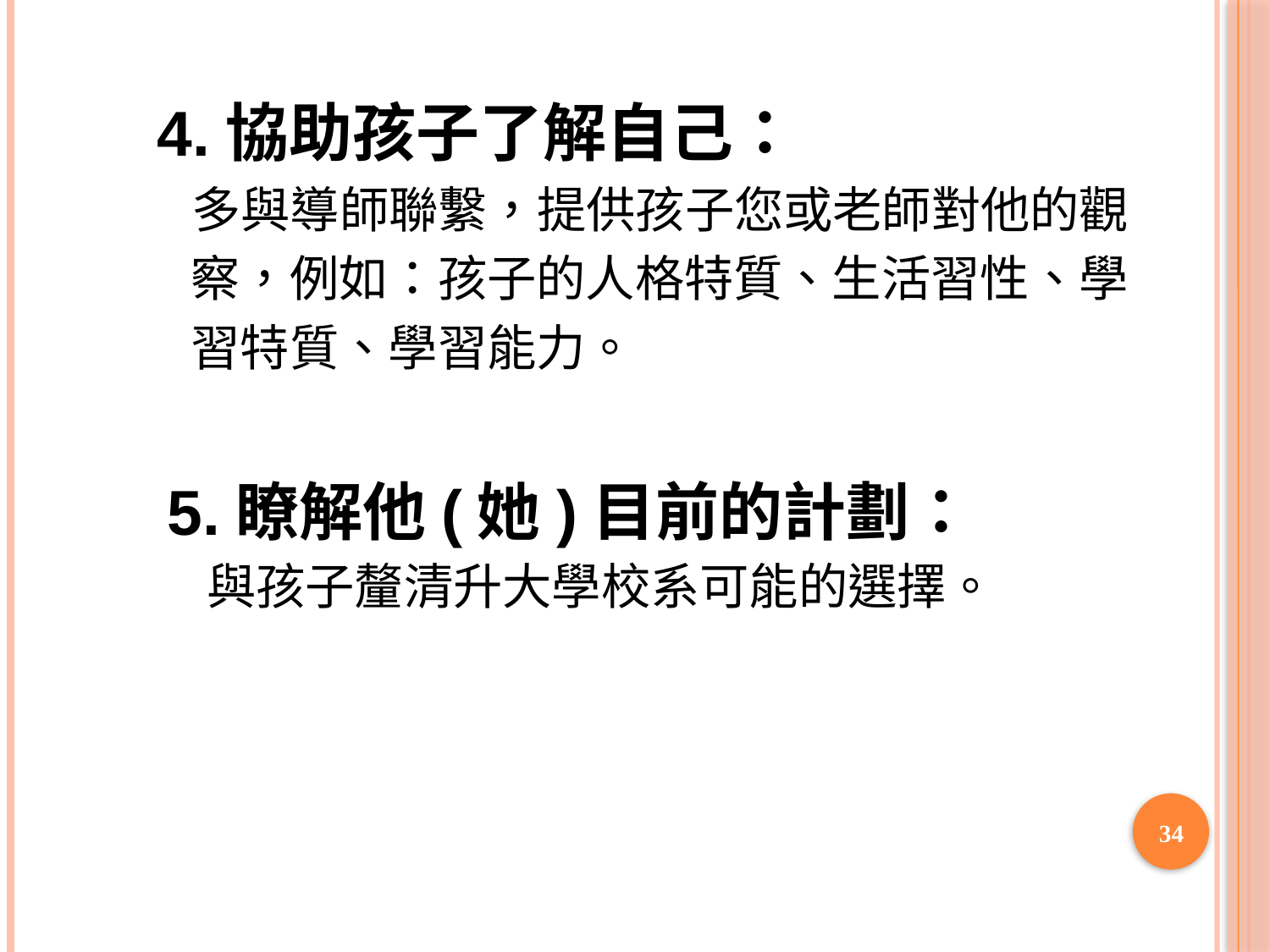

4.協助孩子了解自己：
  多與導師聯繫，提供孩子您或老師對他的觀
  察，例如：孩子的人格特質、生活習性、學
  習特質、學習能力。
5.瞭解他(她)目前的計劃：
  與孩子釐清升大學校系可能的選擇。
34